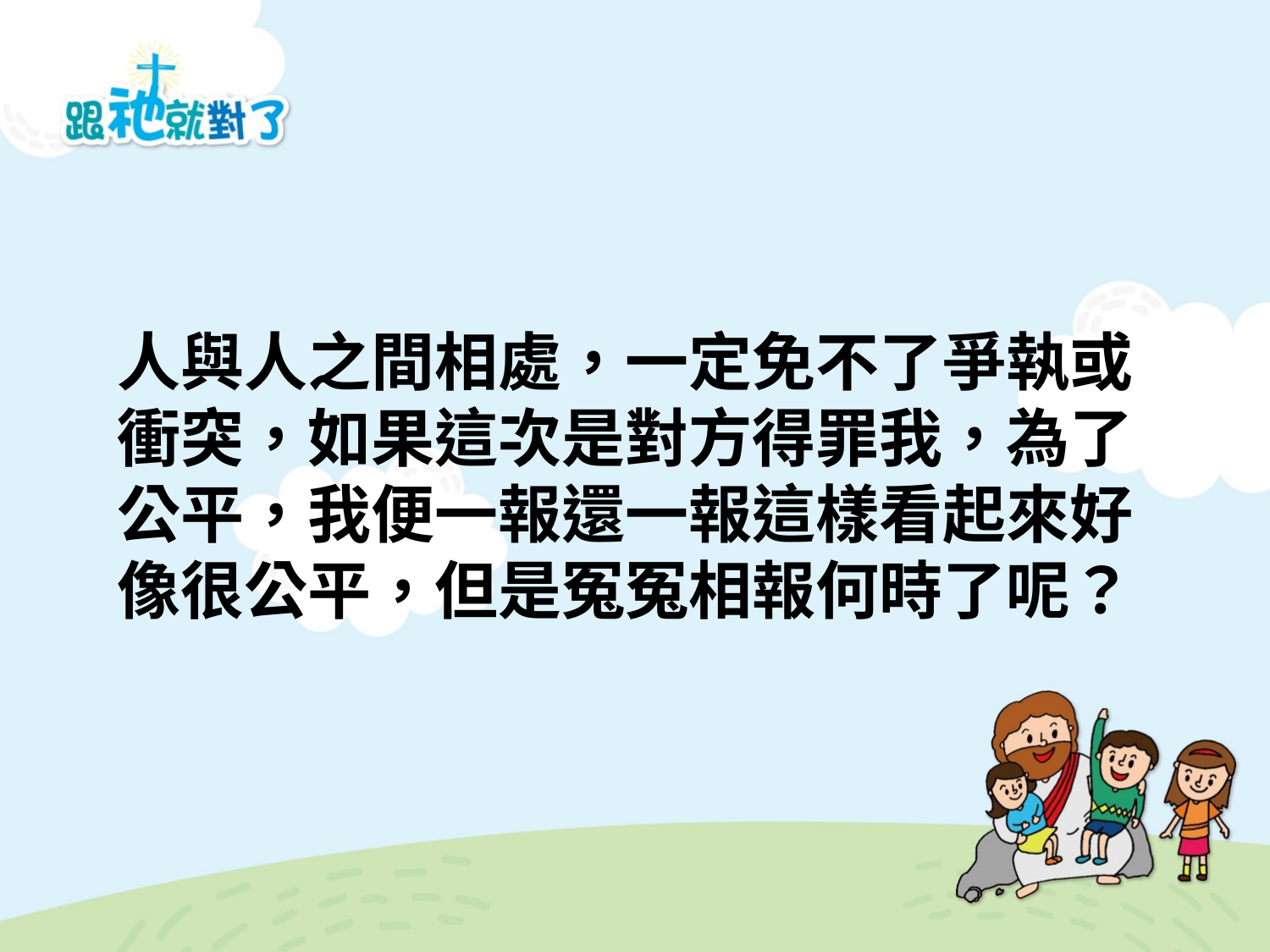

人與人之間相處，一定免不了爭執或衝突，如果這次是對方得罪我，為了公平，我便一報還一報這樣看起來好像很公平，但是冤冤相報何時了呢？